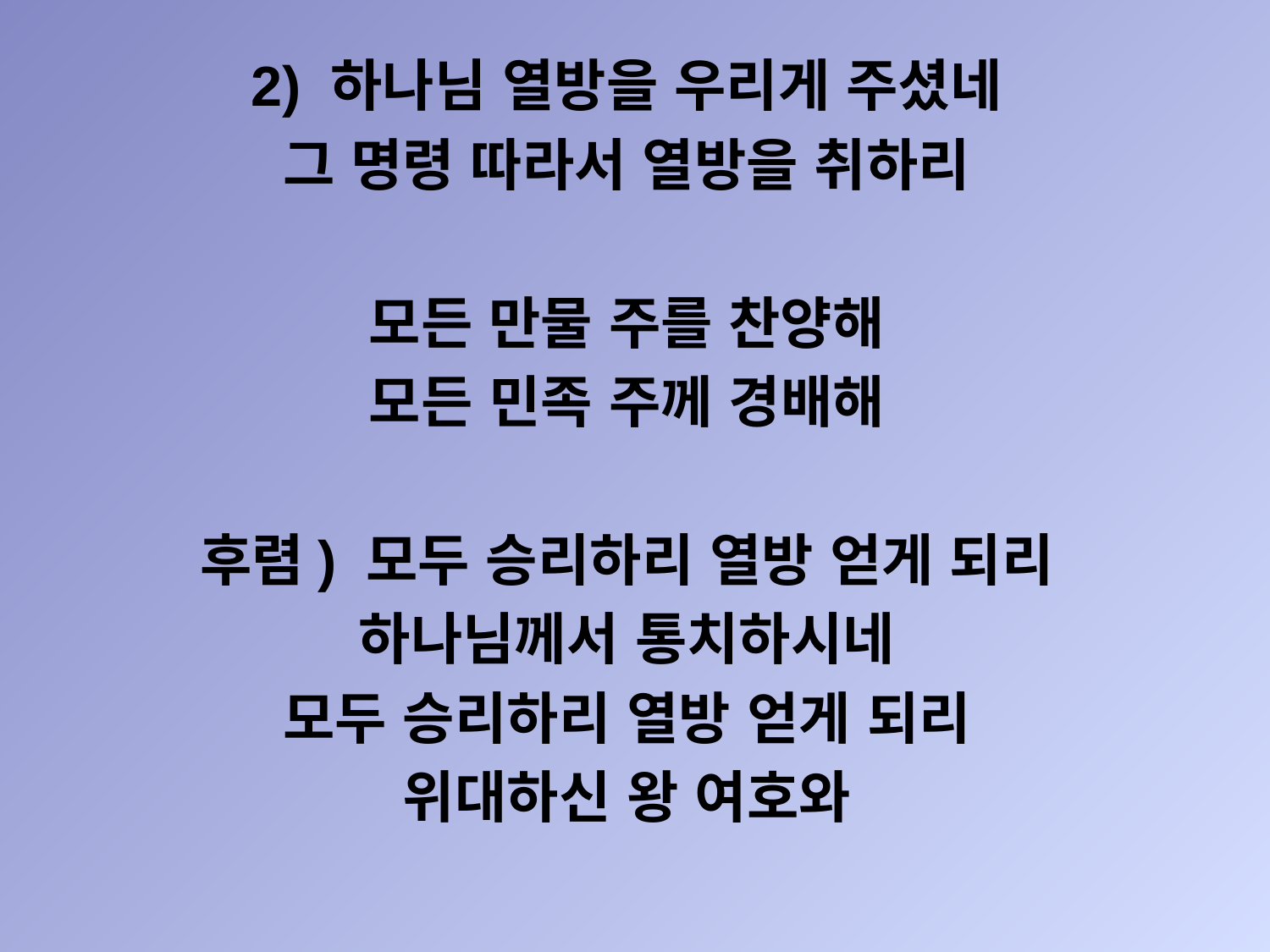

2) 하나님 열방을 우리게 주셨네
그 명령 따라서 열방을 취하리

모든 만물 주를 찬양해
모든 민족 주께 경배해

후렴) 모두 승리하리 열방 얻게 되리
하나님께서 통치하시네
모두 승리하리 열방 얻게 되리
위대하신 왕 여호와